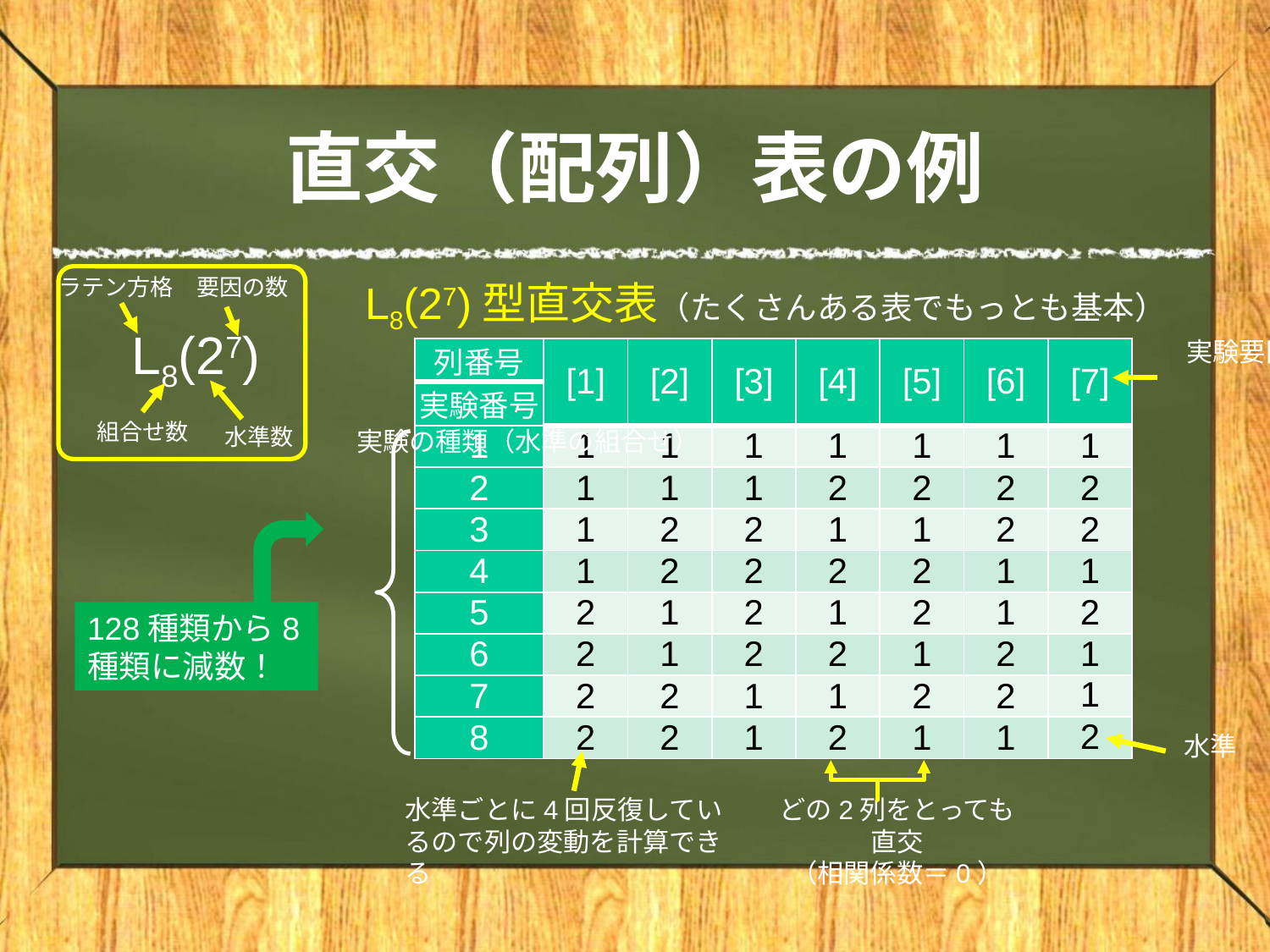

# 直交（配列）表の例
ラテン方格

要因の数
L8(27)型直交表（たくさんある表でもっとも基本）
L8(27)
実験要因（誤差要因含む）
| 列番号 | [1] | [2] | [3] | [4] | [5] | [6] | [7] |
| --- | --- | --- | --- | --- | --- | --- | --- |
| 実験番号 |  |  |  |  |  |  |  |
| 1 | 1 | 1 | 1 | 1 | 1 | 1 | 1 |
| 2 | 1 | 1 | 1 | 2 | 2 | 2 | 2 |
| 3 | 1 | 2 | 2 | 1 | 1 | 2 | 2 |
| 4 | 1 | 2 | 2 | 2 | 2 | 1 | 1 |
| 5 | 2 | 1 | 2 | 1 | 2 | 1 | 2 |
| 6 | 2 | 1 | 2 | 2 | 1 | 2 | 1 |
| 7 | 2 | 2 | 1 | 1 | 2 | 2 | 1 |
| 8 | 2 | 2 | 1 | 2 | 1 | 1 | 2 |
組合せ数
水準数
実験の種類（水準の組合せ）

128種類から8種類に減数！
水準

水準ごとに4回反復しているので列の変動を計算できる
どの2列をとっても直交
（相関係数＝0）